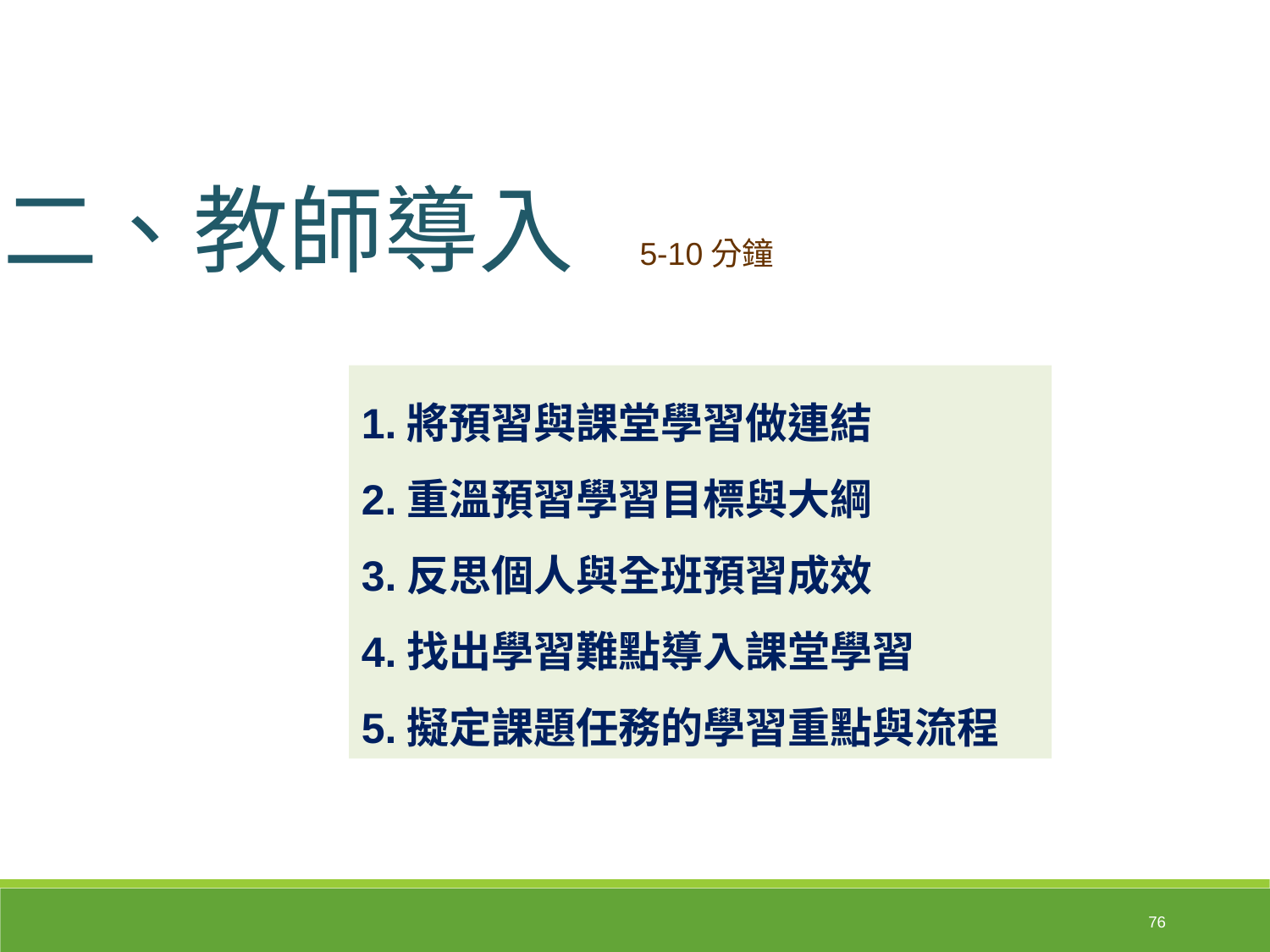

二、教師導入  5-10分鐘
1.將預習與課堂學習做連結
2.重溫預習學習目標與大綱
3.反思個人與全班預習成效
4.找出學習難點導入課堂學習
5.擬定課題任務的學習重點與流程
76